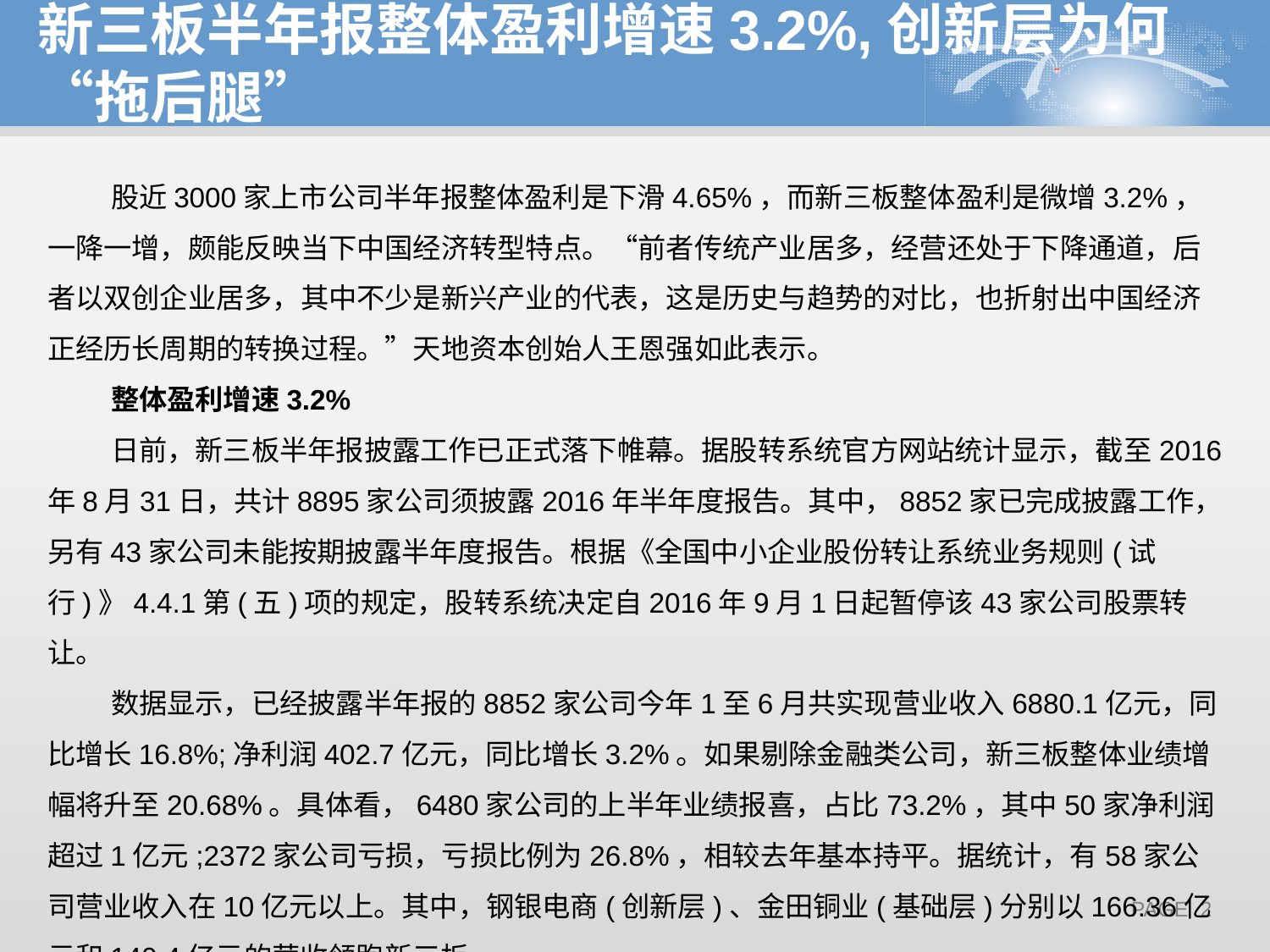

新三板半年报整体盈利增速3.2%,创新层为何“拖后腿”
股近3000家上市公司半年报整体盈利是下滑4.65%，而新三板整体盈利是微增3.2%，一降一增，颇能反映当下中国经济转型特点。“前者传统产业居多，经营还处于下降通道，后者以双创企业居多，其中不少是新兴产业的代表，这是历史与趋势的对比，也折射出中国经济正经历长周期的转换过程。”天地资本创始人王恩强如此表示。
整体盈利增速3.2%
日前，新三板半年报披露工作已正式落下帷幕。据股转系统官方网站统计显示，截至2016年8月31日，共计8895家公司须披露2016年半年度报告。其中，8852家已完成披露工作，另有43家公司未能按期披露半年度报告。根据《全国中小企业股份转让系统业务规则(试行)》4.4.1第(五)项的规定，股转系统决定自2016年9月1日起暂停该43家公司股票转让。
数据显示，已经披露半年报的8852家公司今年1至6月共实现营业收入6880.1亿元，同比增长16.8%;净利润402.7亿元，同比增长3.2%。如果剔除金融类公司，新三板整体业绩增幅将升至20.68%。具体看，6480家公司的上半年业绩报喜，占比73.2%，其中50家净利润超过1亿元;2372家公司亏损，亏损比例为26.8%，相较去年基本持平。据统计，有58家公司营业收入在10亿元以上。其中，钢银电商(创新层)、金田铜业(基础层)分别以166.36亿元和140.4亿元的营收领跑新三板。